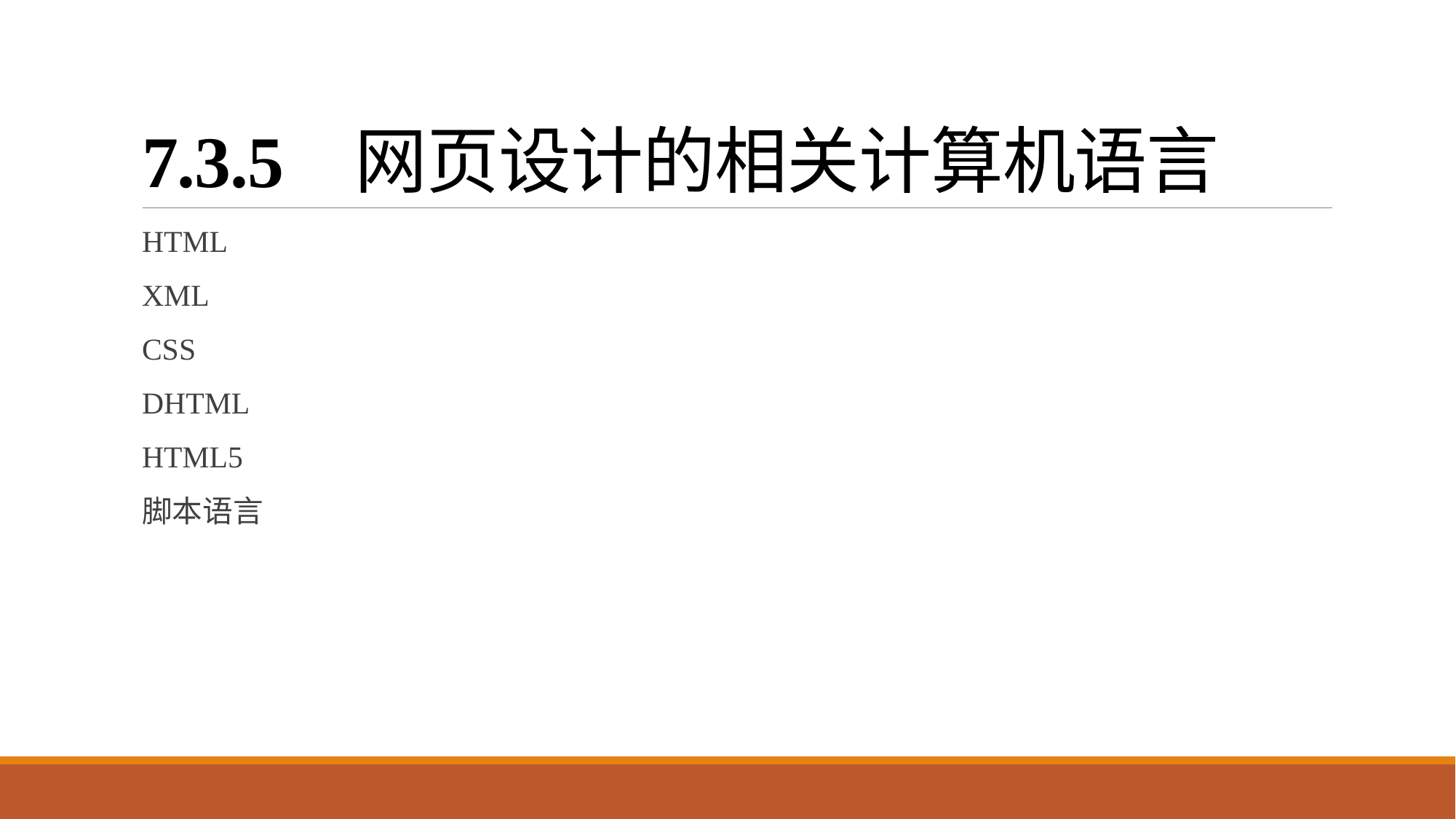

# 7.3.5   网页设计的相关计算机语言
HTML
XML
CSS
DHTML
HTML5
脚本语言